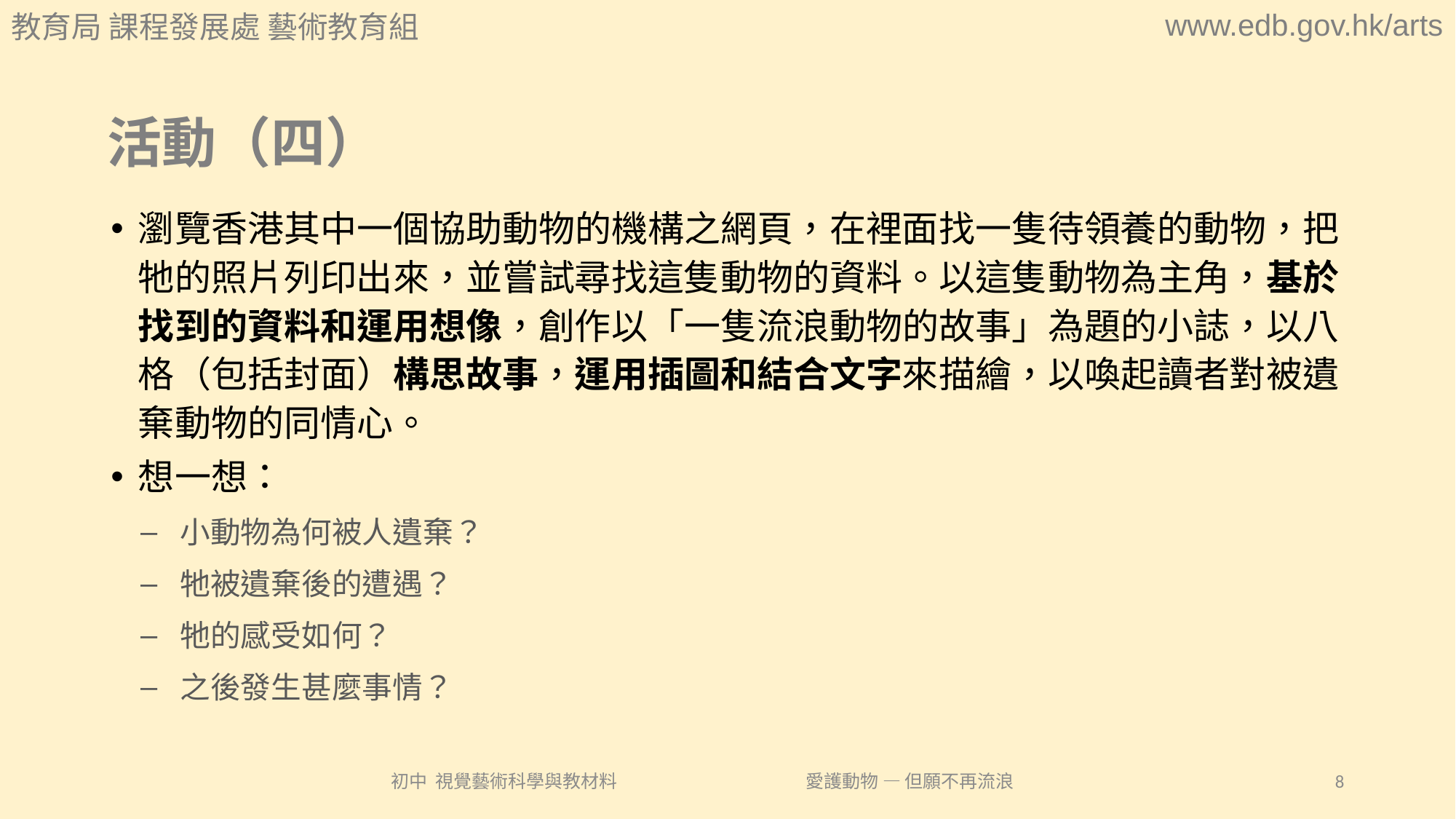

www.edb.gov.hk/arts
教育局 課程發展處 藝術教育組
# 活動（四）
瀏覽香港其中一個協助動物的機構之網頁，在裡面找一隻待領養的動物，把牠的照片列印出來，並嘗試尋找這隻動物的資料。以這隻動物為主角，基於找到的資料和運用想像，創作以「一隻流浪動物的故事」為題的小誌，以八格（包括封面）構思故事，運用插圖和結合文字來描繪，以喚起讀者對被遺棄動物的同情心。
想一想：
小動物為何被人遺棄？
牠被遺棄後的遭遇？
牠的感受如何？
之後發生甚麼事情？

初中  視覺藝術科學與教材料
愛護動物 — 但願不再流浪
8